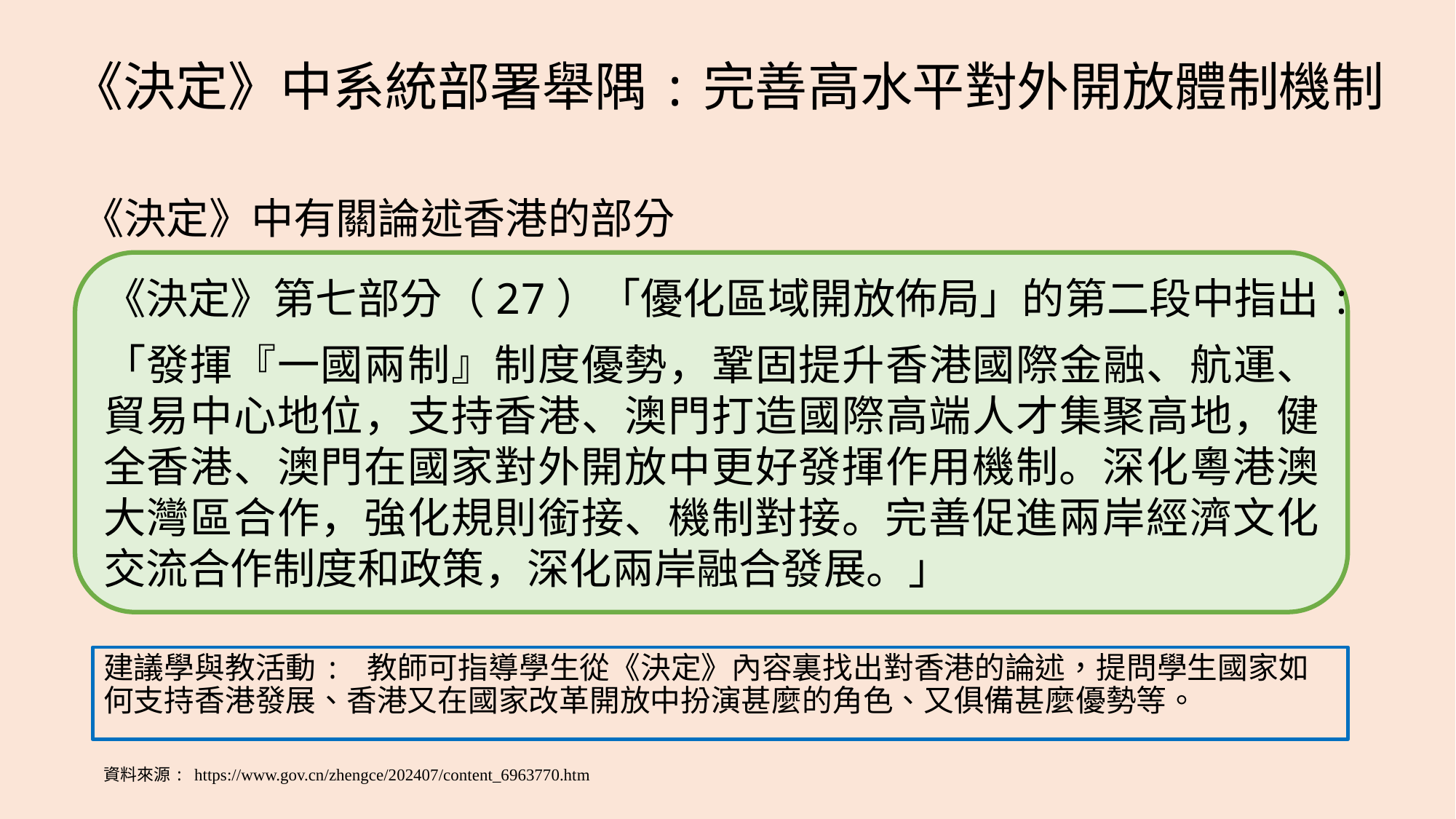

# 《決定》中系統部署舉隅:完善高水平對外開放體制機制
《決定》中有關論述香港的部分
《決定》第七部分（27）「優化區域開放佈局」的第二段中指出:
「發揮『一國兩制』制度優勢，鞏固提升香港國際金融、航運、貿易中心地位，支持香港、澳門打造國際高端人才集聚高地，健全香港、澳門在國家對外開放中更好發揮作用機制。深化粵港澳大灣區合作，強化規則銜接、機制對接。完善促進兩岸經濟文化交流合作制度和政策，深化兩岸融合發展。」
建議學與教活動: 教師可指導學生從《決定》內容裏找出對香港的論述，提問學生國家如何支持香港發展、香港又在國家改革開放中扮演甚麼的角色、又俱備甚麼優勢等。
資料來源: https://www.gov.cn/zhengce/202407/content_6963770.htm